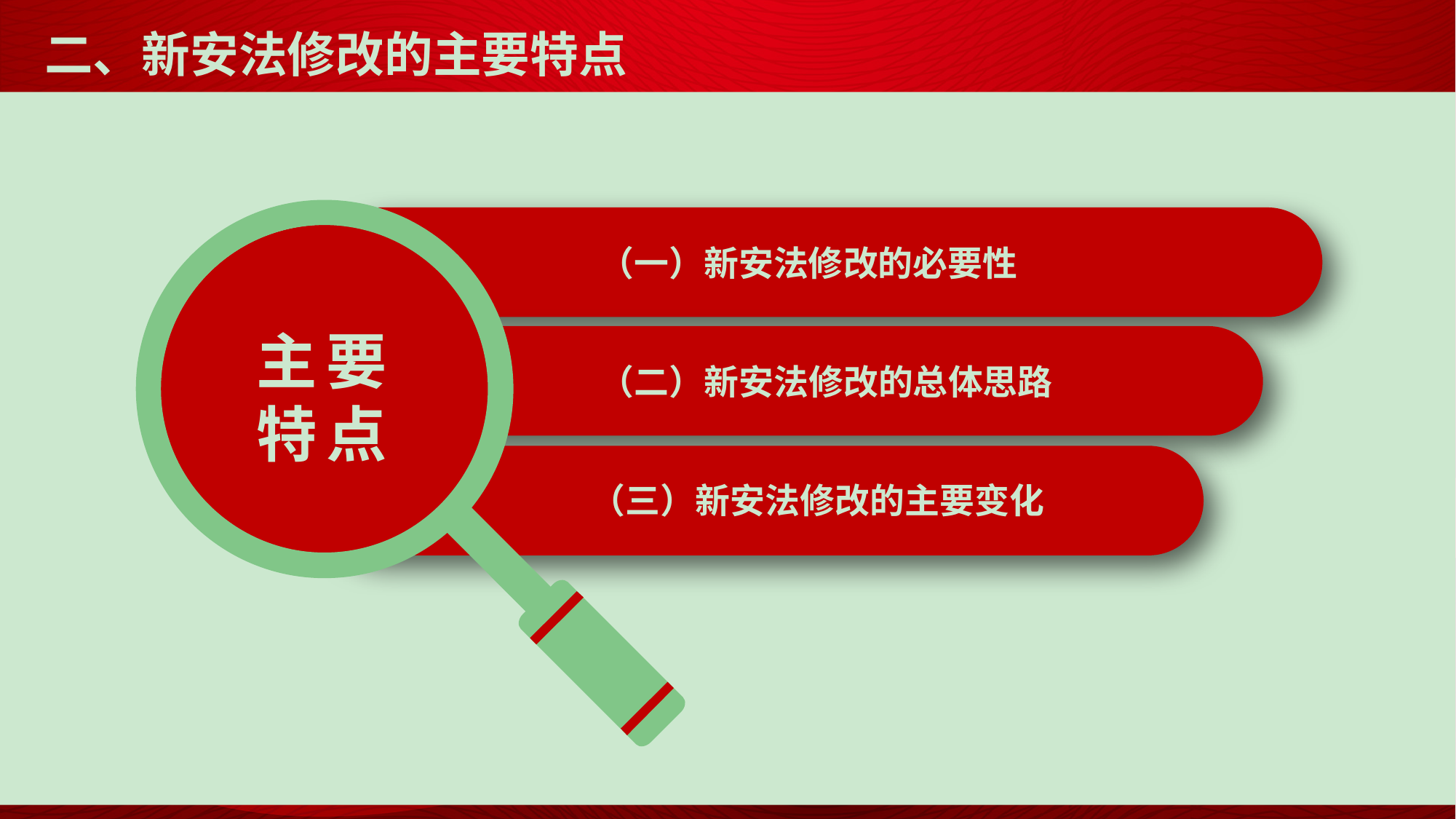

# 二、新安法修改的主要特点

（一）新安法修改的必要性
主要
特点

（二）新安法修改的总体思路

（三）新安法修改的主要变化